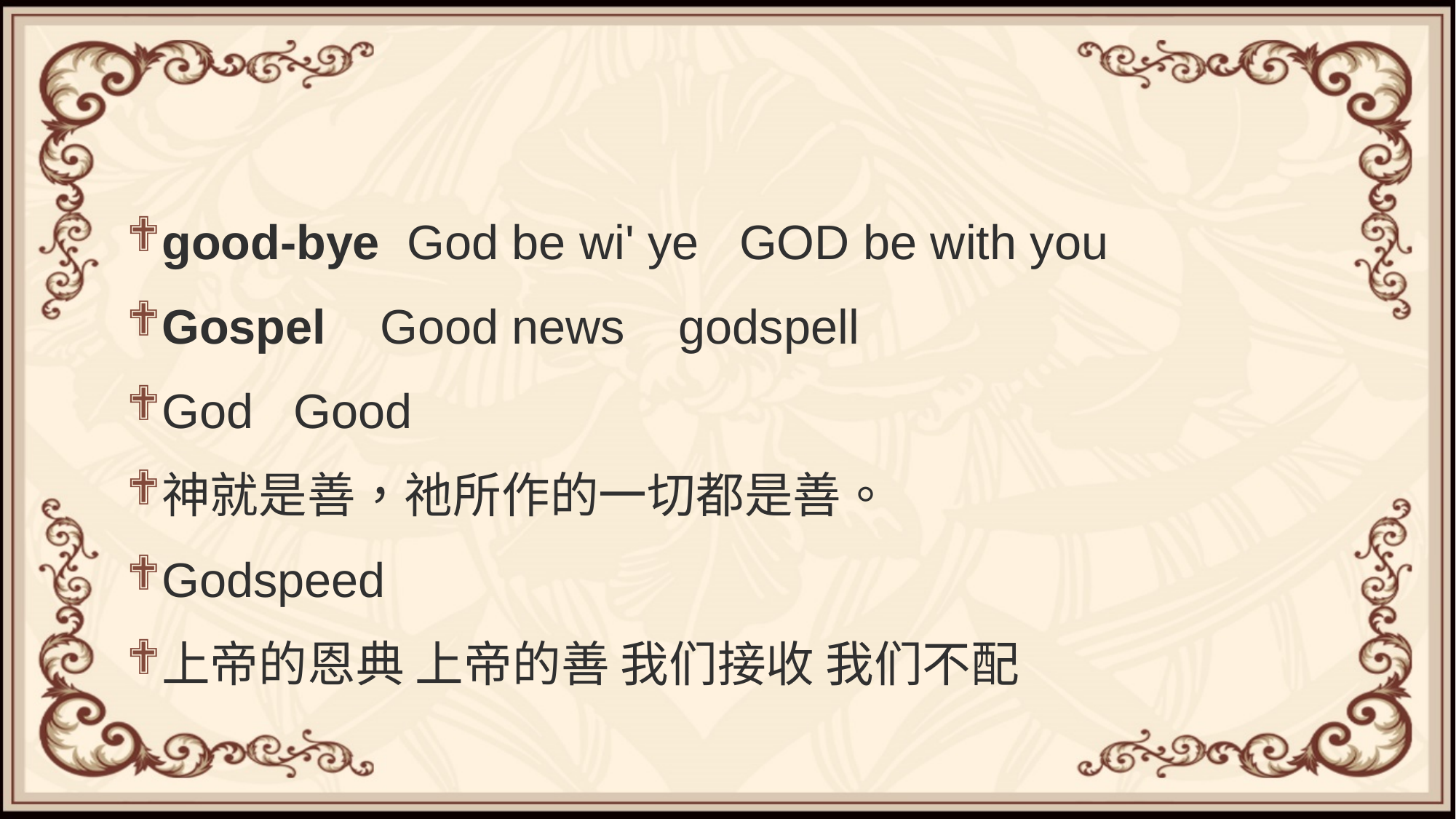

#
good-bye  God be wi' ye   GOD be with you
Gospel    Good news    godspell
God   Good
神就是善，祂所作的一切都是善。
Godspeed
上帝的恩典 上帝的善 我们接收 我们不配